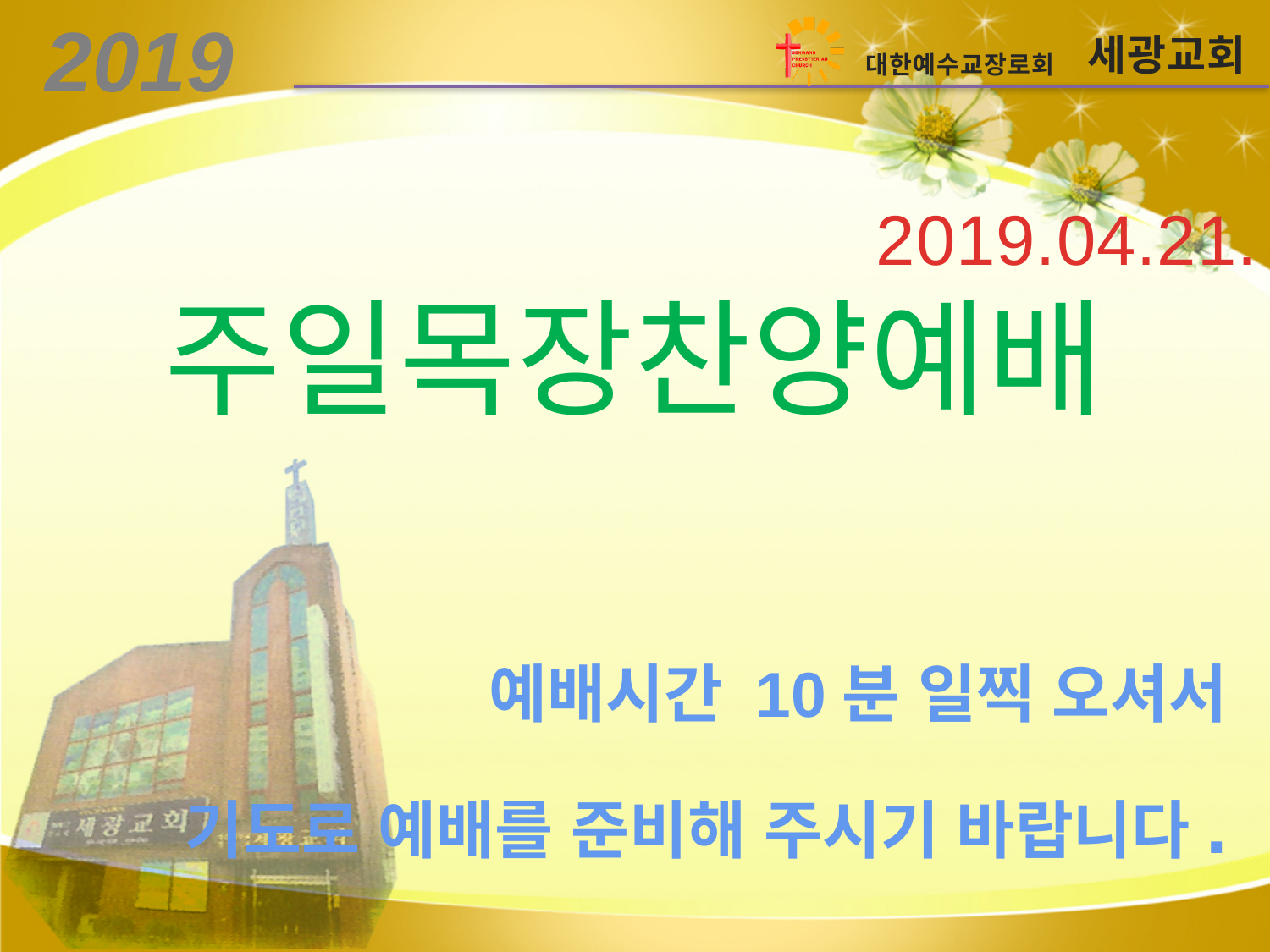

2019.04.21.
주일목장찬양예배
예배시간 10분 일찍 오셔서
기도로 예배를 준비해 주시기 바랍니다.